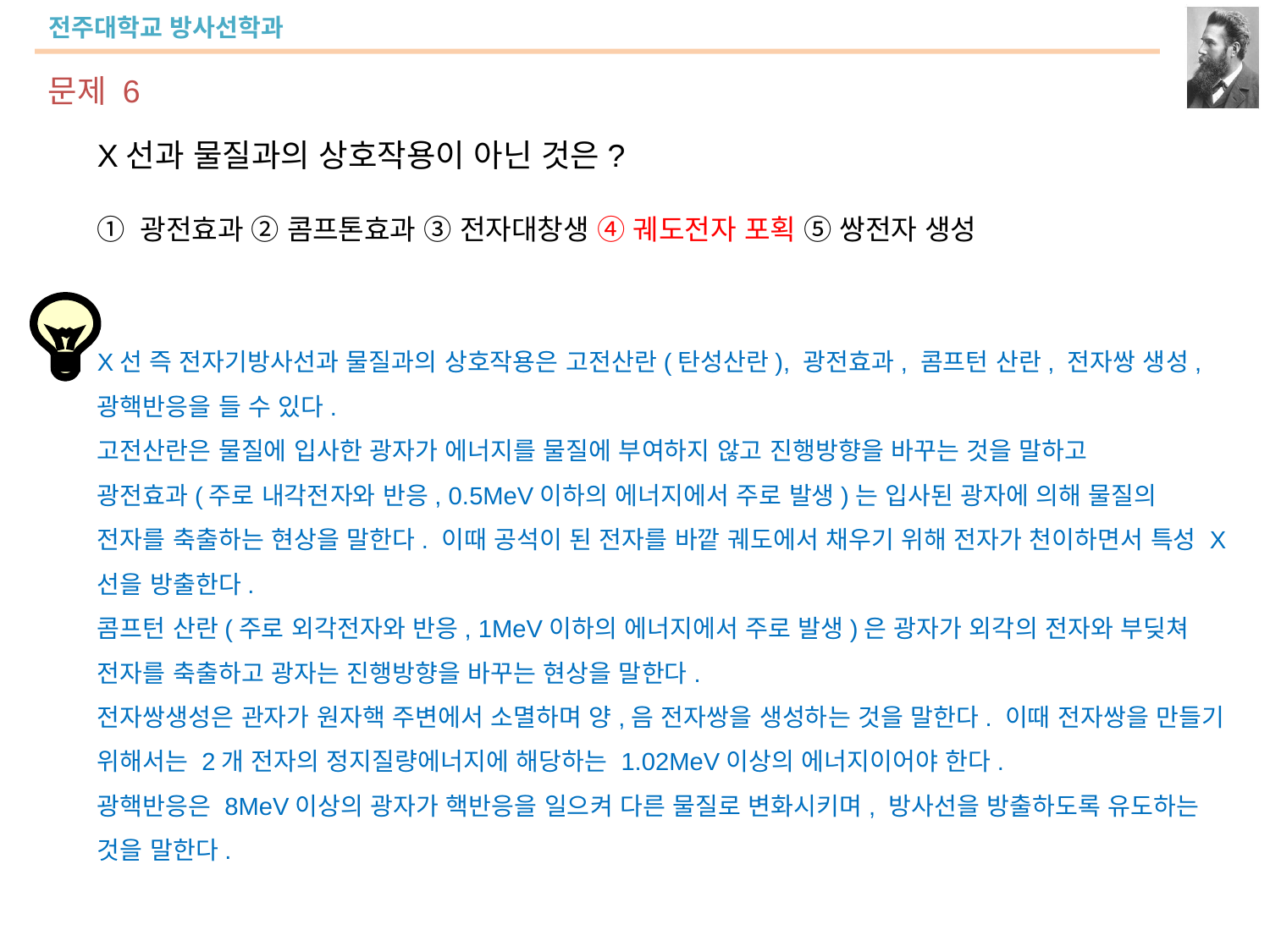

문제 6
X선과 물질과의 상호작용이 아닌 것은?

① 광전효과 ② 콤프톤효과 ③ 전자대창생 ④ 궤도전자 포획 ⑤ 쌍전자 생성

X선 즉 전자기방사선과 물질과의 상호작용은 고전산란(탄성산란), 광전효과, 콤프턴 산란, 전자쌍 생성, 광핵반응을 들 수 있다.
고전산란은 물질에 입사한 광자가 에너지를 물질에 부여하지 않고 진행방향을 바꾸는 것을 말하고
광전효과(주로 내각전자와 반응, 0.5MeV이하의 에너지에서 주로 발생)는 입사된 광자에 의해 물질의 전자를 축출하는 현상을 말한다. 이때 공석이 된 전자를 바깥 궤도에서 채우기 위해 전자가 천이하면서 특성 X선을 방출한다.
콤프턴 산란(주로 외각전자와 반응, 1MeV이하의 에너지에서 주로 발생)은 광자가 외각의 전자와 부딪쳐 전자를 축출하고 광자는 진행방향을 바꾸는 현상을 말한다.
전자쌍생성은 관자가 원자핵 주변에서 소멸하며 양,음 전자쌍을 생성하는 것을 말한다. 이때 전자쌍을 만들기 위해서는 2개 전자의 정지질량에너지에 해당하는 1.02MeV이상의 에너지이어야 한다.
광핵반응은 8MeV이상의 광자가 핵반응을 일으켜 다른 물질로 변화시키며, 방사선을 방출하도록 유도하는 것을 말한다.